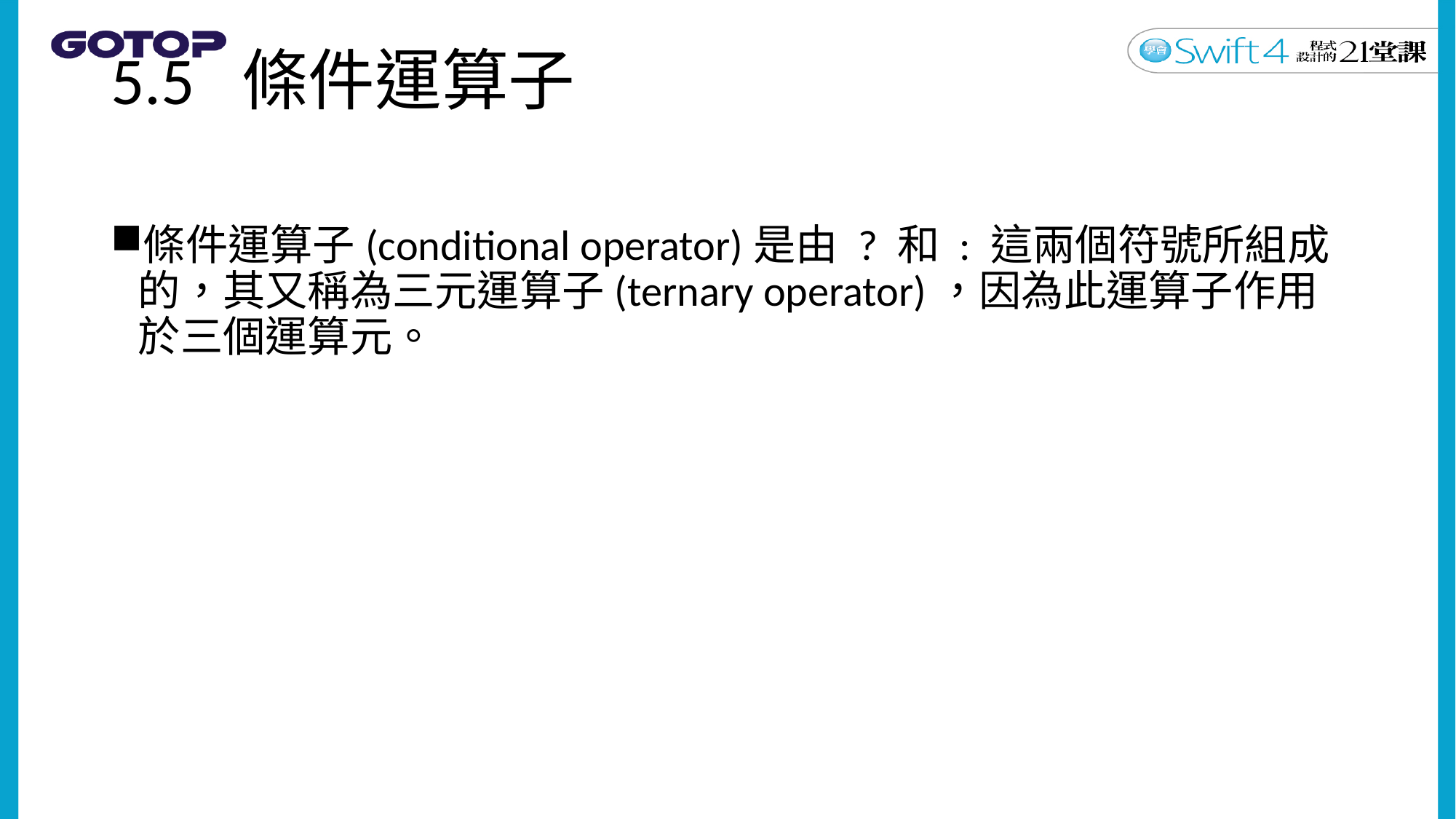

# 5.5  條件運算子
條件運算子(conditional operator)是由 ? 和 : 這兩個符號所組成的，其又稱為三元運算子(ternary operator)，因為此運算子作用於三個運算元。